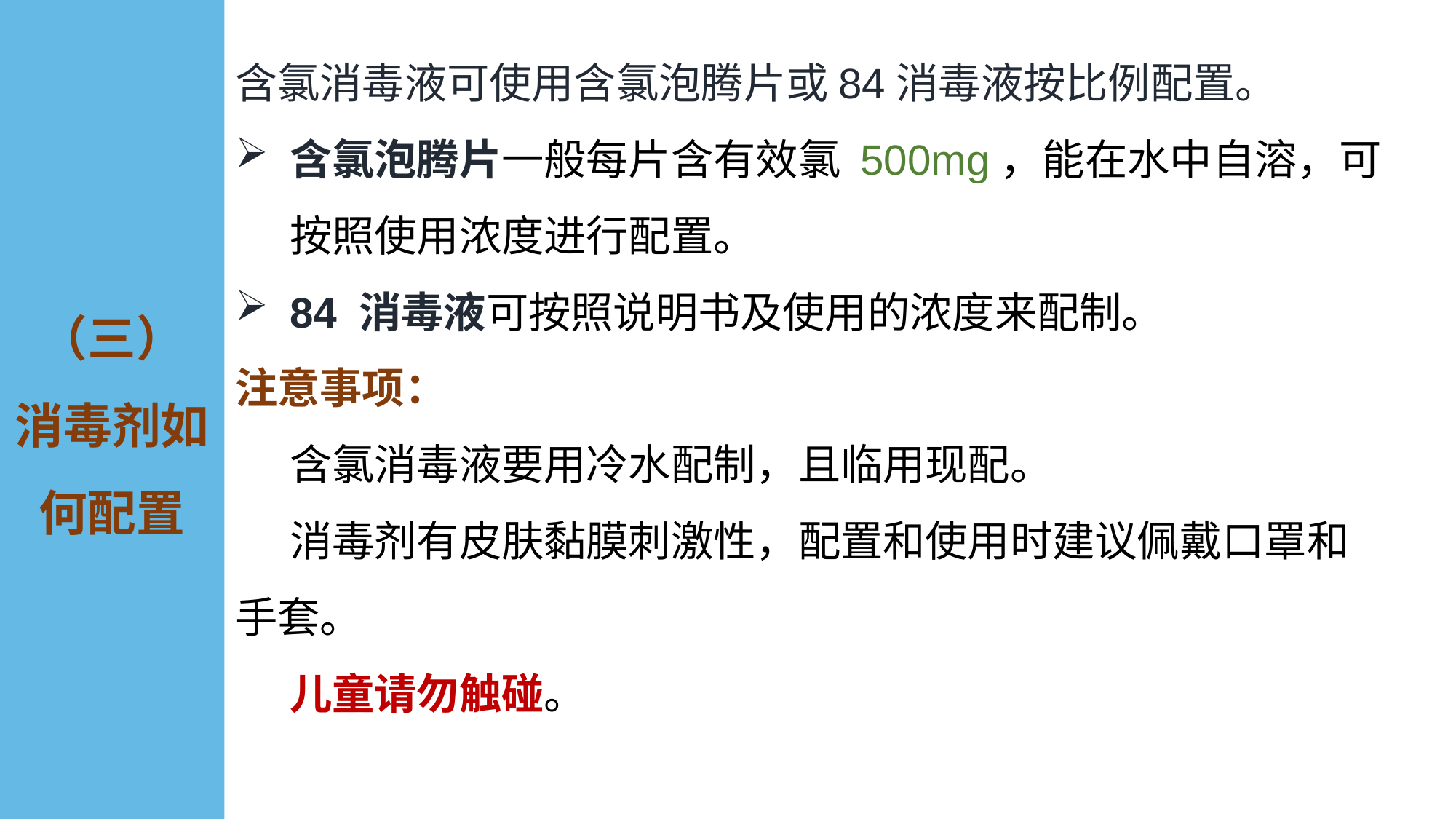

（三）
消毒剂如何配置
含氯消毒液可使用含氯泡腾片或84消毒液按比例配置。
含氯泡腾片一般每片含有效氯 500mg，能在水中自溶，可按照使用浓度进行配置。
84 消毒液可按照说明书及使用的浓度来配制。
注意事项：
含氯消毒液要用冷水配制，且临用现配。
消毒剂有皮肤黏膜刺激性，配置和使用时建议佩戴口罩和手套。
儿童请勿触碰。